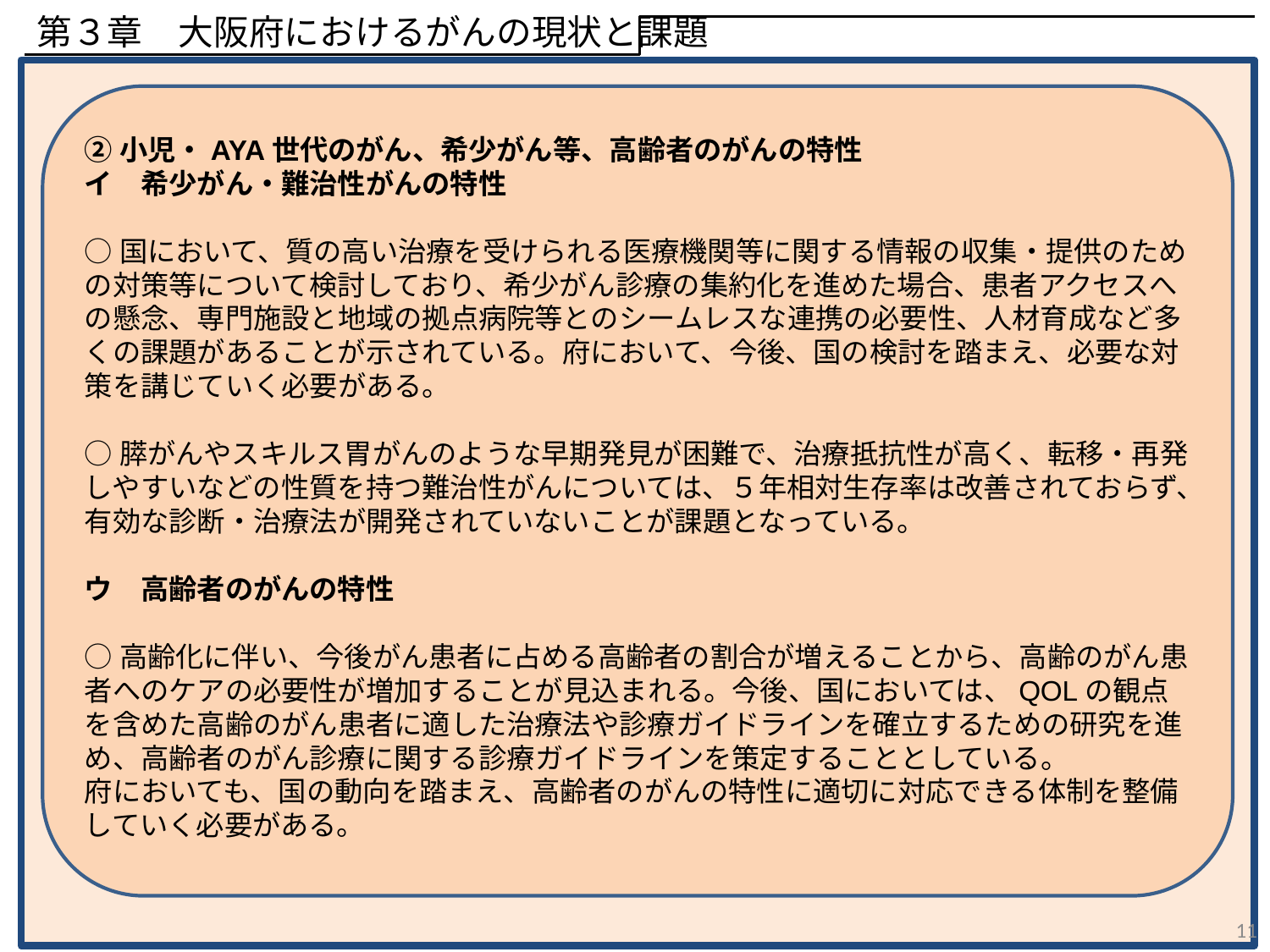

第３章　大阪府におけるがんの現状と課題

②小児・AYA世代のがん、希少がん等、高齢者のがんの特性
イ　希少がん・難治性がんの特性

○国において、質の高い治療を受けられる医療機関等に関する情報の収集・提供のための対策等について検討しており、希少がん診療の集約化を進めた場合、患者アクセスへの懸念、専門施設と地域の拠点病院等とのシームレスな連携の必要性、人材育成など多くの課題があることが示されている。府において、今後、国の検討を踏まえ、必要な対策を講じていく必要がある。

○膵がんやスキルス胃がんのような早期発見が困難で、治療抵抗性が高く、転移・再発しやすいなどの性質を持つ難治性がんについては、５年相対生存率は改善されておらず、有効な診断・治療法が開発されていないことが課題となっている。

ウ　高齢者のがんの特性

○高齢化に伴い、今後がん患者に占める高齢者の割合が増えることから、高齢のがん患者へのケアの必要性が増加することが見込まれる。今後、国においては、QOLの観点を含めた高齢のがん患者に適した治療法や診療ガイドラインを確立するための研究を進め、高齢者のがん診療に関する診療ガイドラインを策定することとしている。
府においても、国の動向を踏まえ、高齢者のがんの特性に適切に対応できる体制を整備していく必要がある。

11